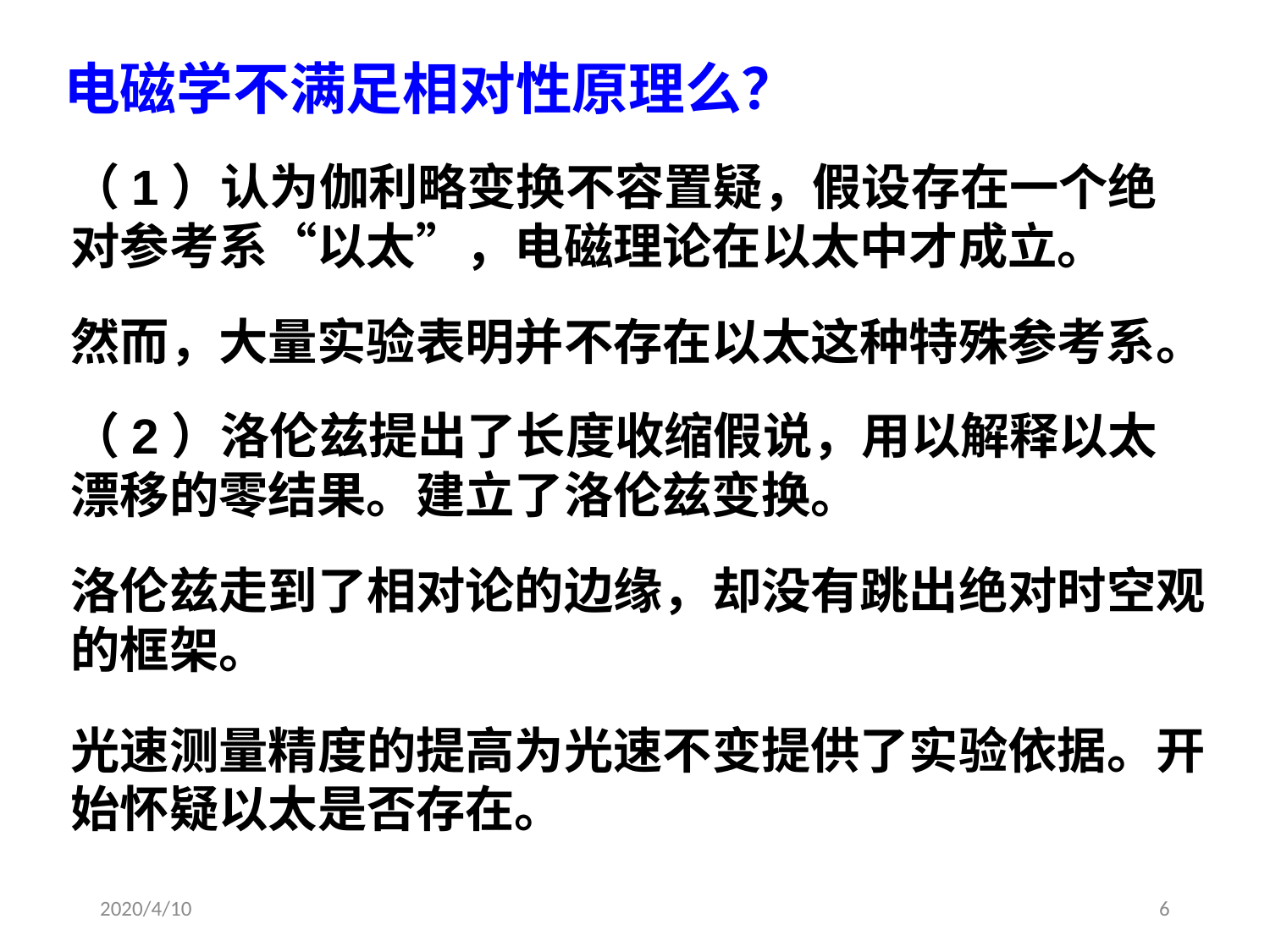

电磁学不满足相对性原理么？
（1）认为伽利略变换不容置疑，假设存在一个绝对参考系“以太”，电磁理论在以太中才成立。
然而，大量实验表明并不存在以太这种特殊参考系。
（2）洛伦兹提出了长度收缩假说，用以解释以太漂移的零结果。建立了洛伦兹变换。
洛伦兹走到了相对论的边缘，却没有跳出绝对时空观的框架。
光速测量精度的提高为光速不变提供了实验依据。开始怀疑以太是否存在。
2020/4/10
6